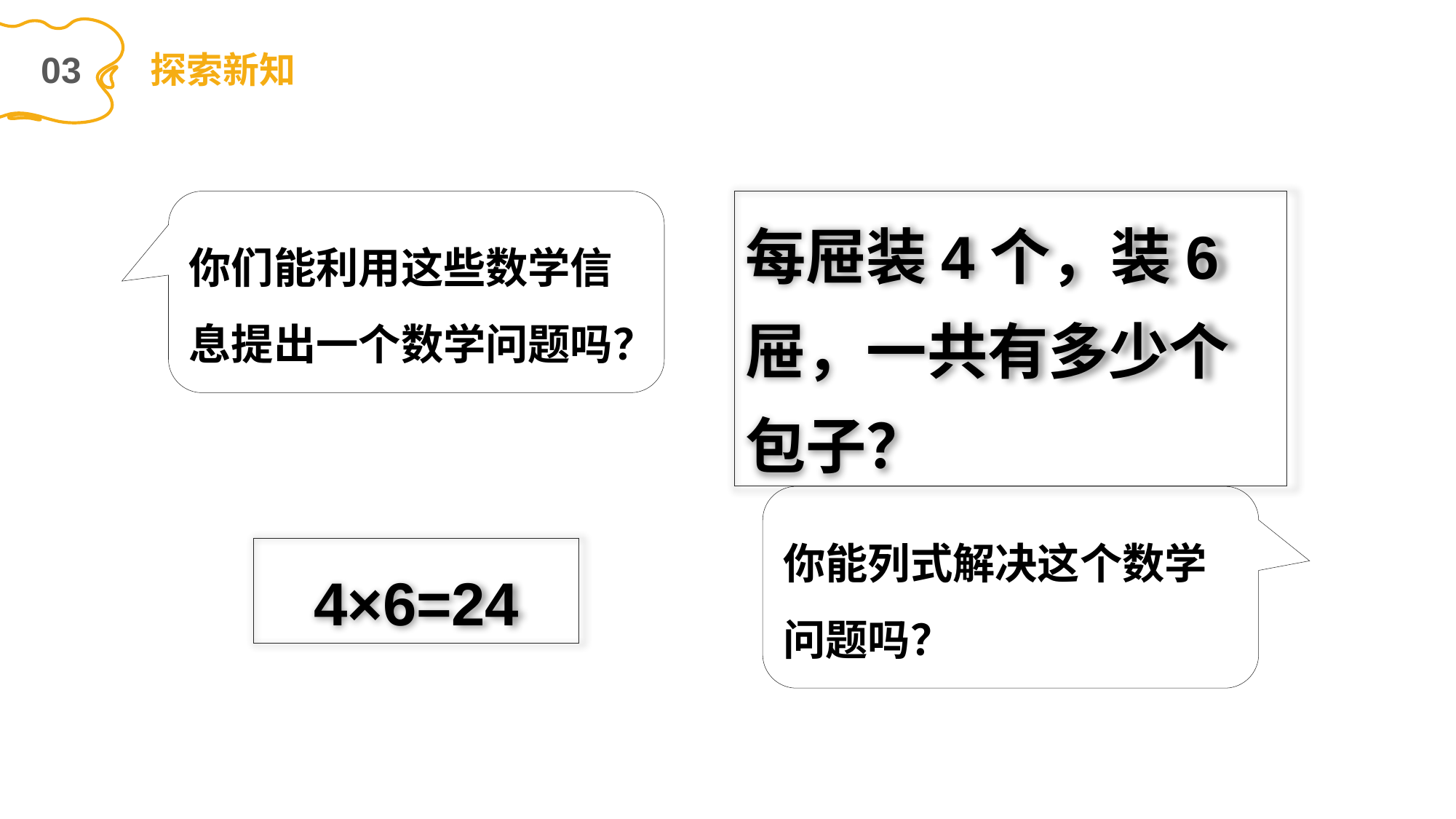

03
探索新知
你们能利用这些数学信息提出一个数学问题吗？
每屉装4个，装6屉，一共有多少个包子？
你能列式解决这个数学问题吗？
4×6=24